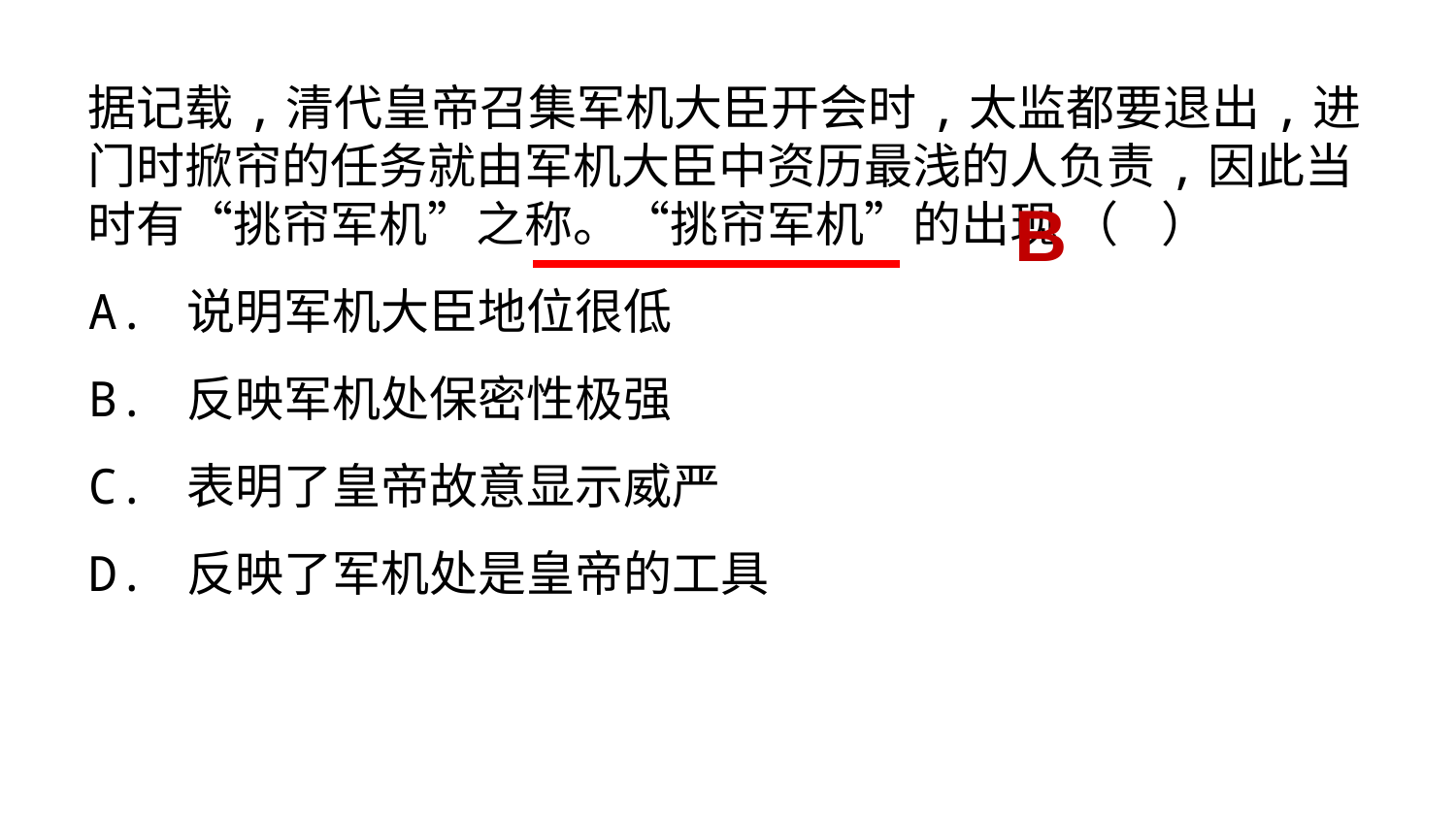

据记载,清代皇帝召集军机大臣开会时,太监都要退出,进门时掀帘的任务就由军机大臣中资历最浅的人负责,因此当时有“挑帘军机”之称。“挑帘军机”的出现 （    ）
A. 说明军机大臣地位很低
B. 反映军机处保密性极强
C. 表明了皇帝故意显示威严
D. 反映了军机处是皇帝的工具

B